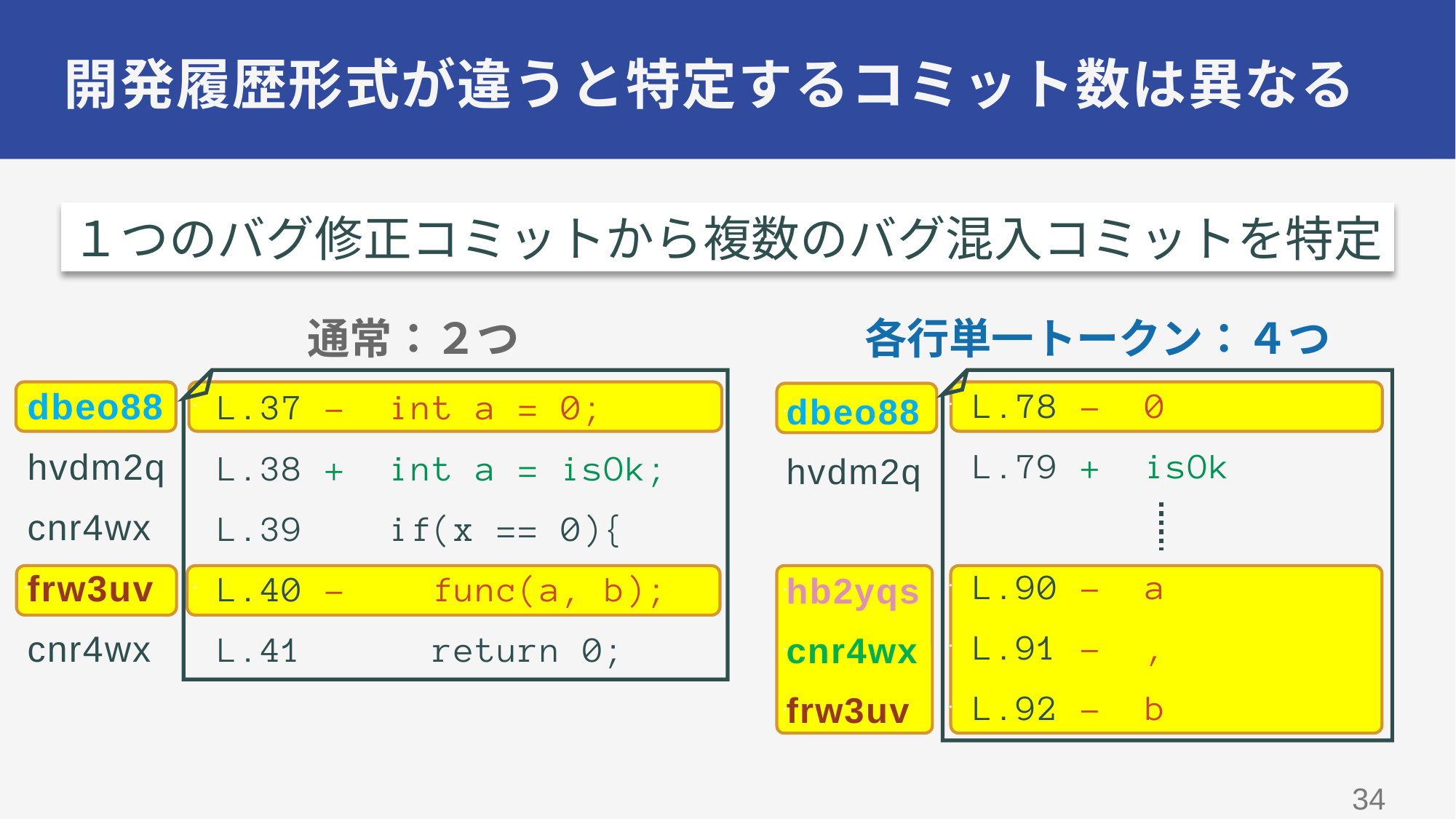

# 開発履歴形式が違うと特定するコミット数は異なる
１つのバグ修正コミットから複数のバグ混入コミットを特定
各行単一トークン：４つ
通常：２つ

dbeo88
hvdm2q
cnr4wx
frw3uv
cnr4wx

 L.37 -  int a = 0;
 L.38 +  int a = isOk;
 L.39    if(x == 0){
 L.40 -    func(a, b);
 L.41      return 0;

 L.78 -  0
 L.79 +  isOk

 L.90 -  a
 L.91 -  ,
 L.92 -  b

dbeo88
hvdm2q

hb2yqs
cnr4wx
frw3uv

34